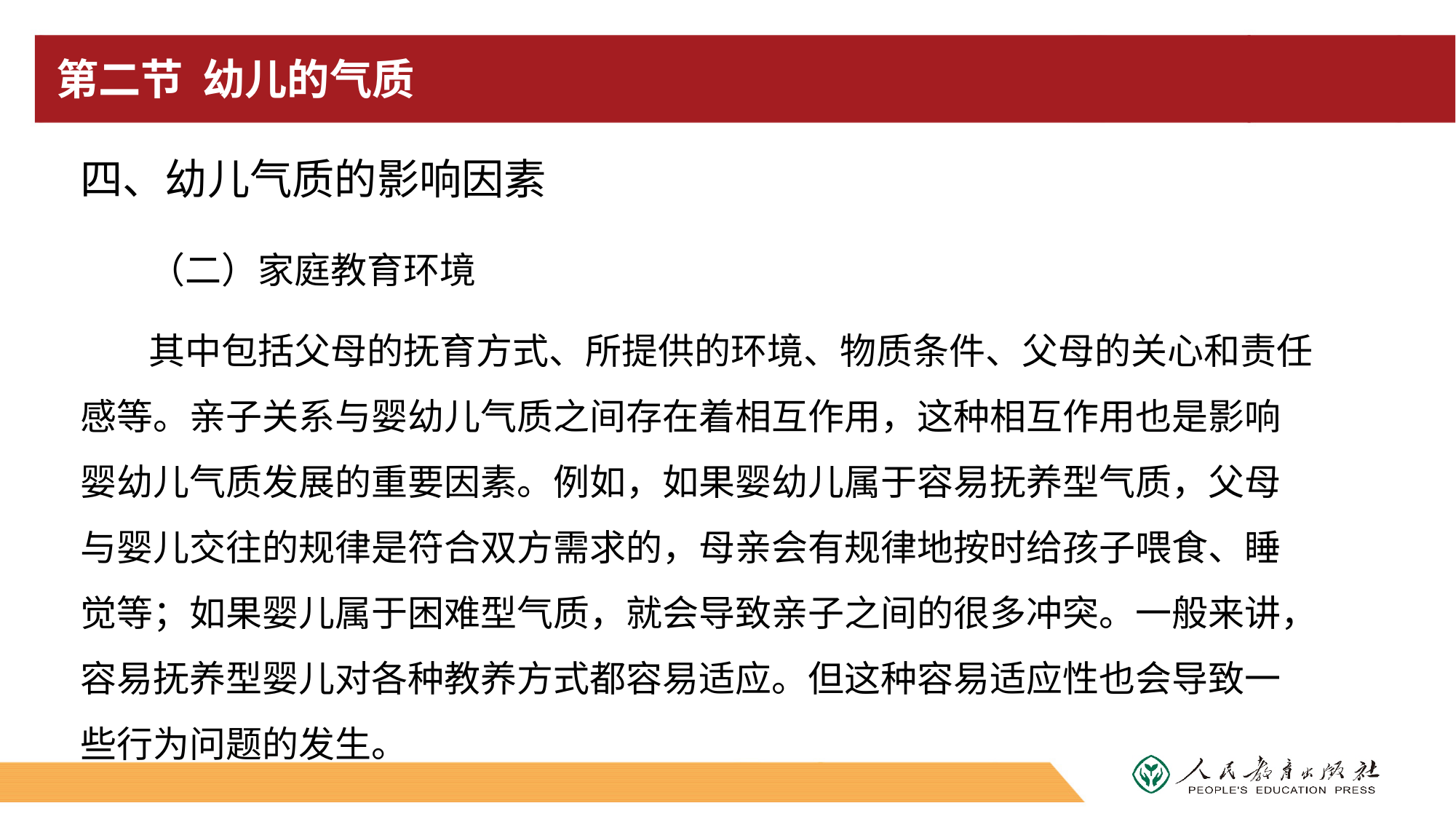

# 第二节  幼儿的气质
四、幼儿气质的影响因素
（二）家庭教育环境
其中包括父母的抚育方式、所提供的环境、物质条件、父母的关心和责任感等。亲子关系与婴幼儿气质之间存在着相互作用，这种相互作用也是影响婴幼儿气质发展的重要因素。例如，如果婴幼儿属于容易抚养型气质，父母与婴儿交往的规律是符合双方需求的，母亲会有规律地按时给孩子喂食、睡觉等；如果婴儿属于困难型气质，就会导致亲子之间的很多冲突。一般来讲，容易抚养型婴儿对各种教养方式都容易适应。但这种容易适应性也会导致一些行为问题的发生。